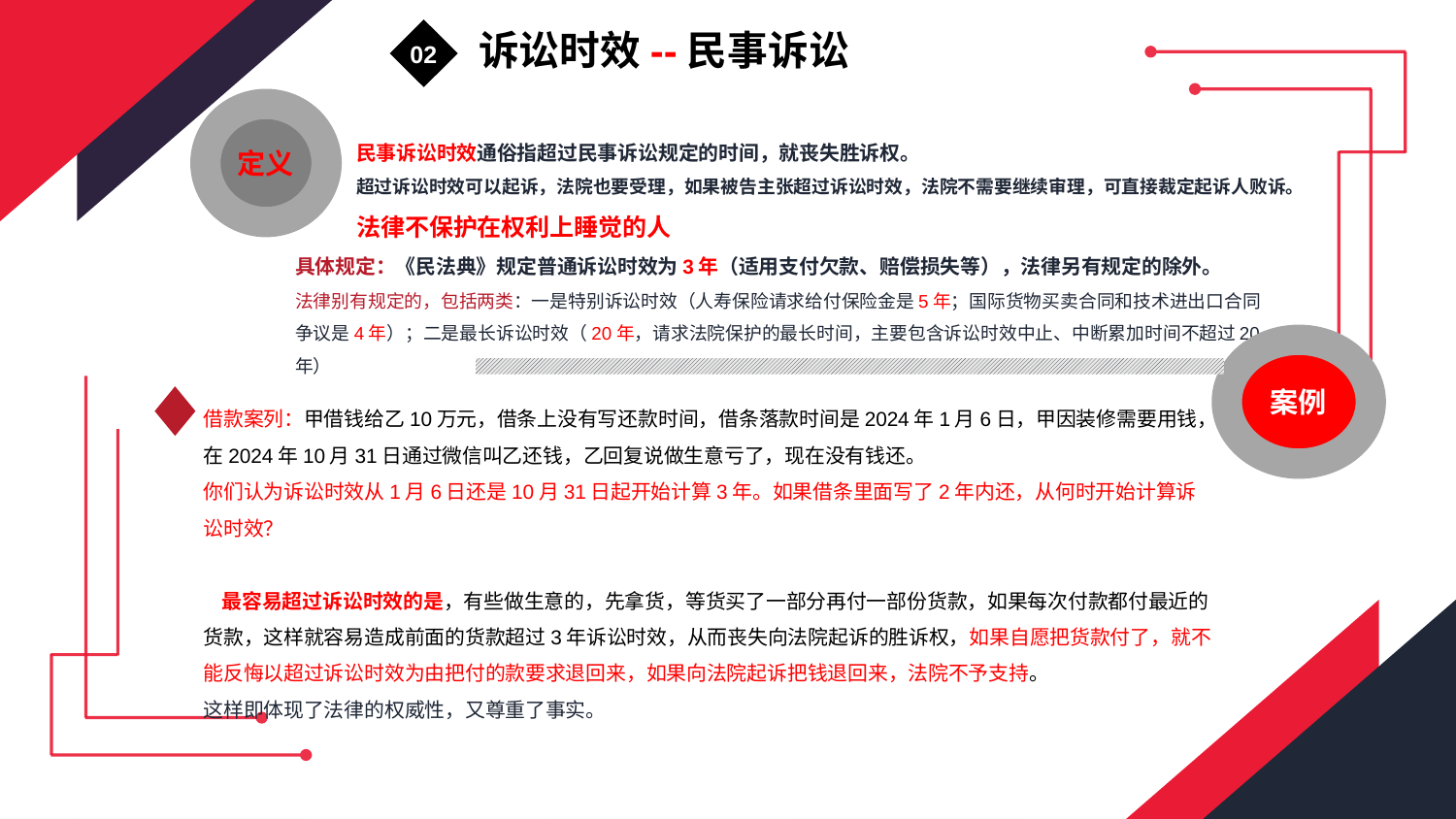

诉讼时效--民事诉讼
02
定义
01
民事诉讼时效通俗指超过民事诉讼规定的时间，就丧失胜诉权。
超过诉讼时效可以起诉，法院也要受理，如果被告主张超过诉讼时效，法院不需要继续审理，可直接裁定起诉人败诉。
法律不保护在权利上睡觉的人

具体规定：《民法典》规定普通诉讼时效为3年（适用支付欠款、赔偿损失等），法律另有规定的除外。
法律别有规定的，包括两类：一是特别诉讼时效（人寿保险请求给付保险金是5年；国际货物买卖合同和技术进出口合同争议是4年）；二是最长诉讼时效（20年，请求法院保护的最长时间，主要包含诉讼时效中止、中断累加时间不超过20年）

案例

借款案列：甲借钱给乙10万元，借条上没有写还款时间，借条落款时间是2024年1月6日，甲因装修需要用钱，在2024年10月31日通过微信叫乙还钱，乙回复说做生意亏了，现在没有钱还。
你们认为诉讼时效从1月6日还是10月31日起开始计算3年。如果借条里面写了2年内还，从何时开始计算诉讼时效？

   最容易超过诉讼时效的是，有些做生意的，先拿货，等货买了一部分再付一部份货款，如果每次付款都付最近的货款，这样就容易造成前面的货款超过3年诉讼时效，从而丧失向法院起诉的胜诉权，如果自愿把货款付了，就不能反悔以超过诉讼时效为由把付的款要求退回来，如果向法院起诉把钱退回来，法院不予支持。
这样即体现了法律的权威性，又尊重了事实。